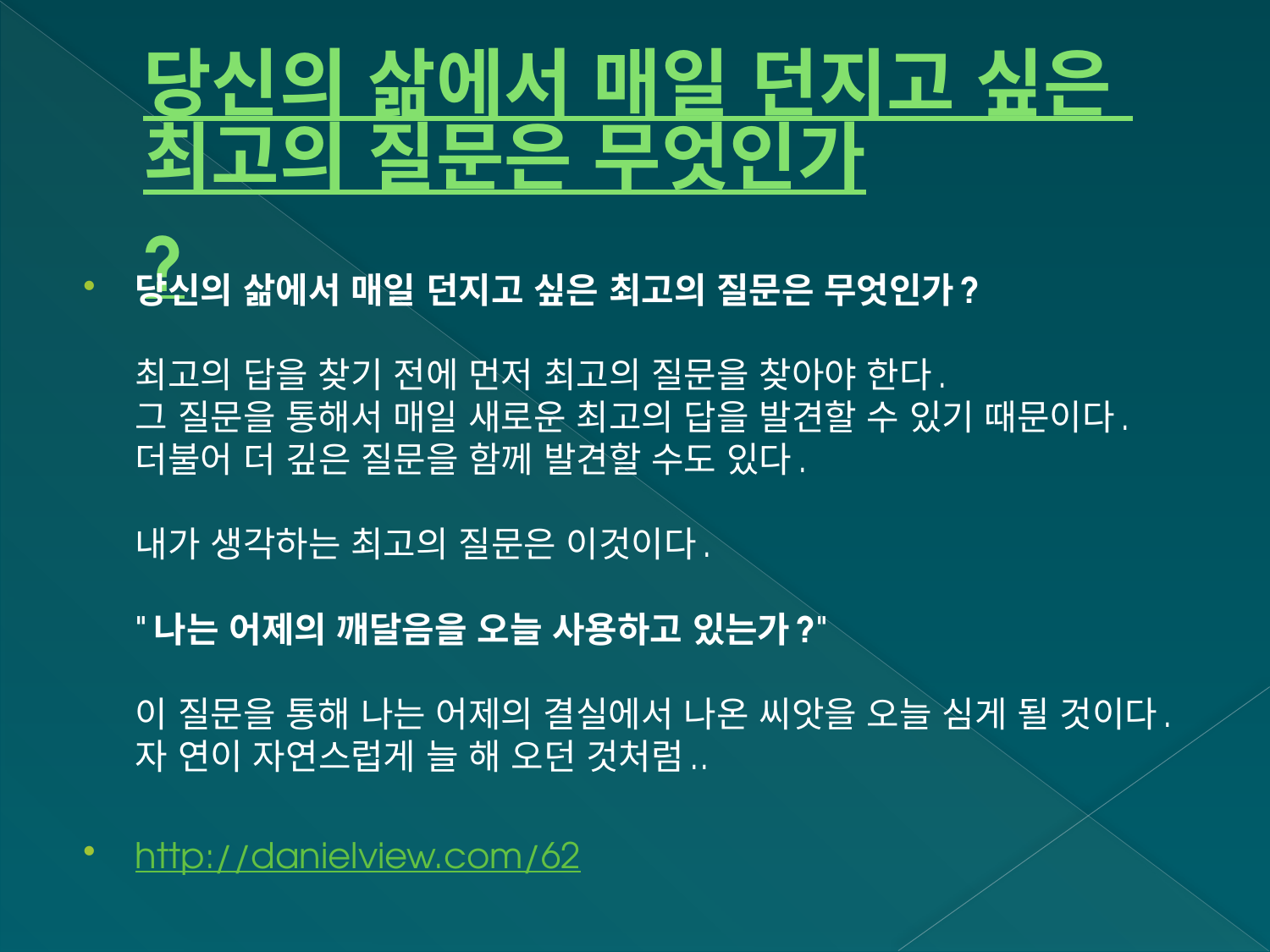

# 당신의 삶에서 매일 던지고 싶은 최고의 질문은 무엇인가?
당신의 삶에서 매일 던지고 싶은 최고의 질문은 무엇인가?
최고의 답을 찾기 전에 먼저 최고의 질문을 찾아야 한다.
그 질문을 통해서 매일 새로운 최고의 답을 발견할 수 있기 때문이다.
더불어 더 깊은 질문을 함께 발견할 수도 있다.
내가 생각하는 최고의 질문은 이것이다.
"나는 어제의 깨달음을 오늘 사용하고 있는가?"
이 질문을 통해 나는 어제의 결실에서 나온 씨앗을 오늘 심게 될 것이다.
자 연이 자연스럽게 늘 해 오던 것처럼..

http://danielview.com/62